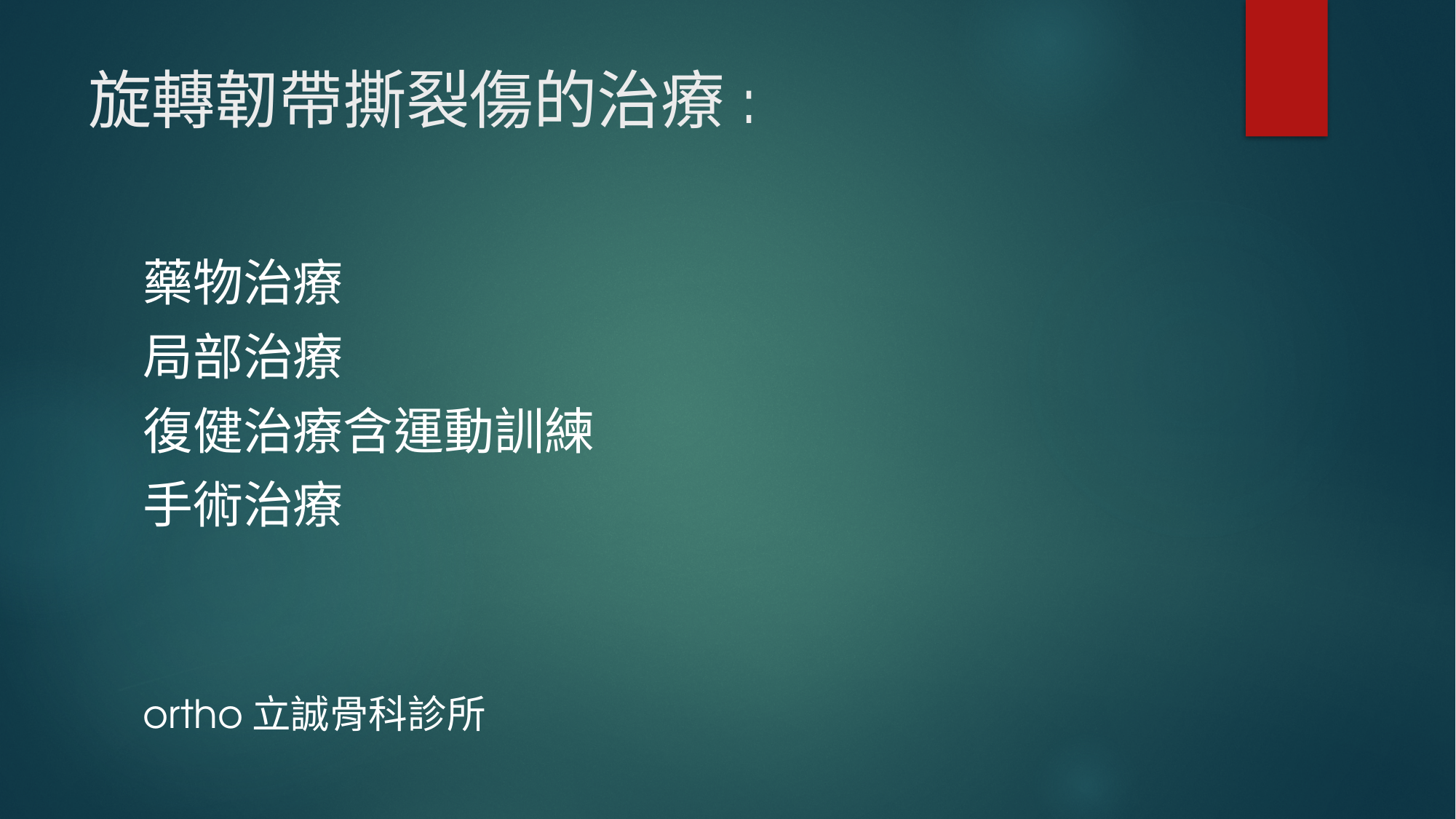

# 旋轉韌帶撕裂傷的治療:
藥物治療
局部治療
復健治療含運動訓練
手術治療

ortho立誠骨科診所